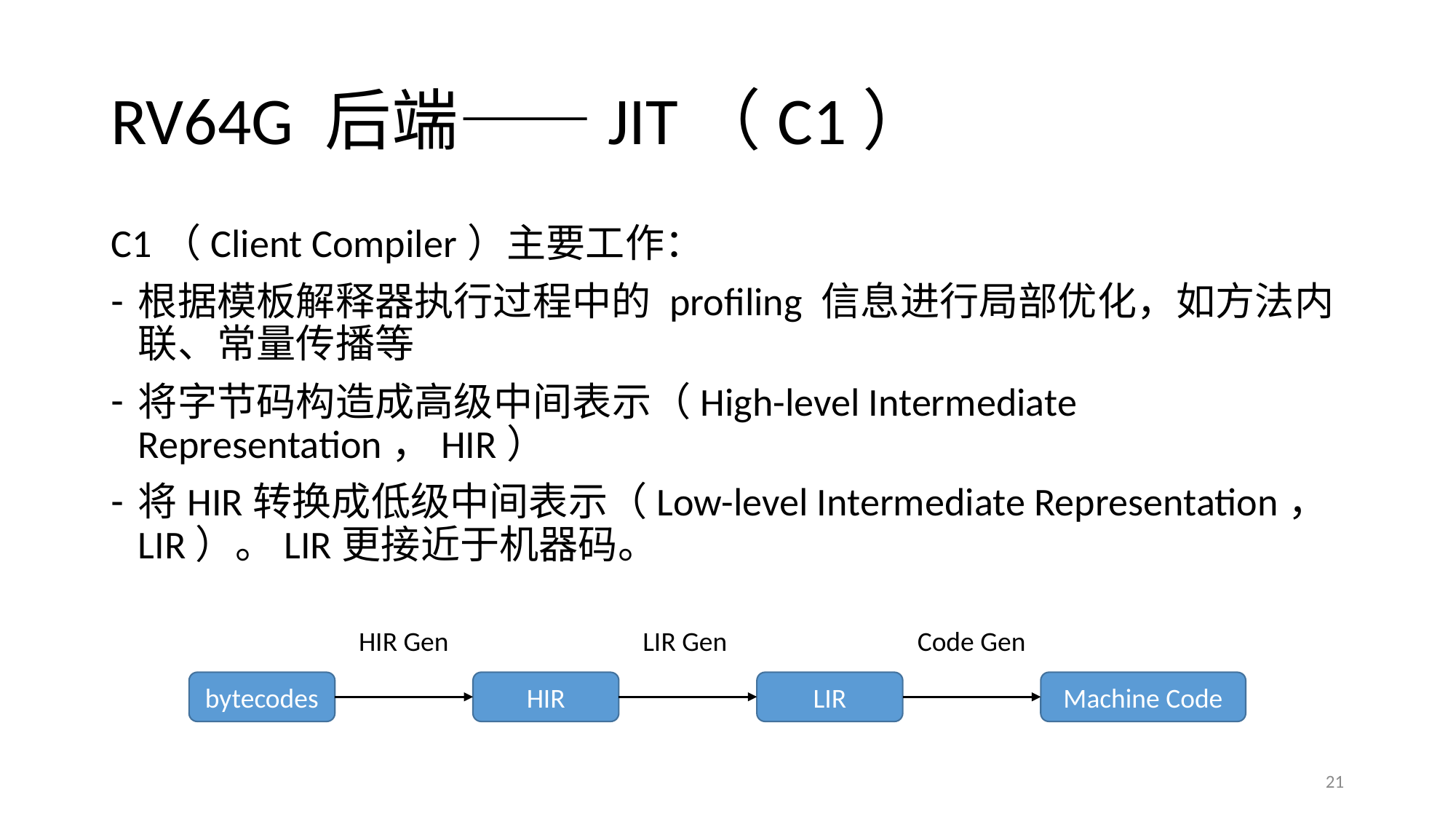

# RV64G 后端——JIT（C1）
C1（Client Compiler）主要工作：
根据模板解释器执行过程中的 profiling 信息进行局部优化，如方法内联、常量传播等
将字节码构造成高级中间表示（High-level Intermediate Representation，HIR）
将HIR转换成低级中间表示（Low-level Intermediate Representation，LIR）。LIR更接近于机器码。
HIR Gen
LIR Gen
Code Gen
bytecodes
HIR
LIR
Machine Code
21